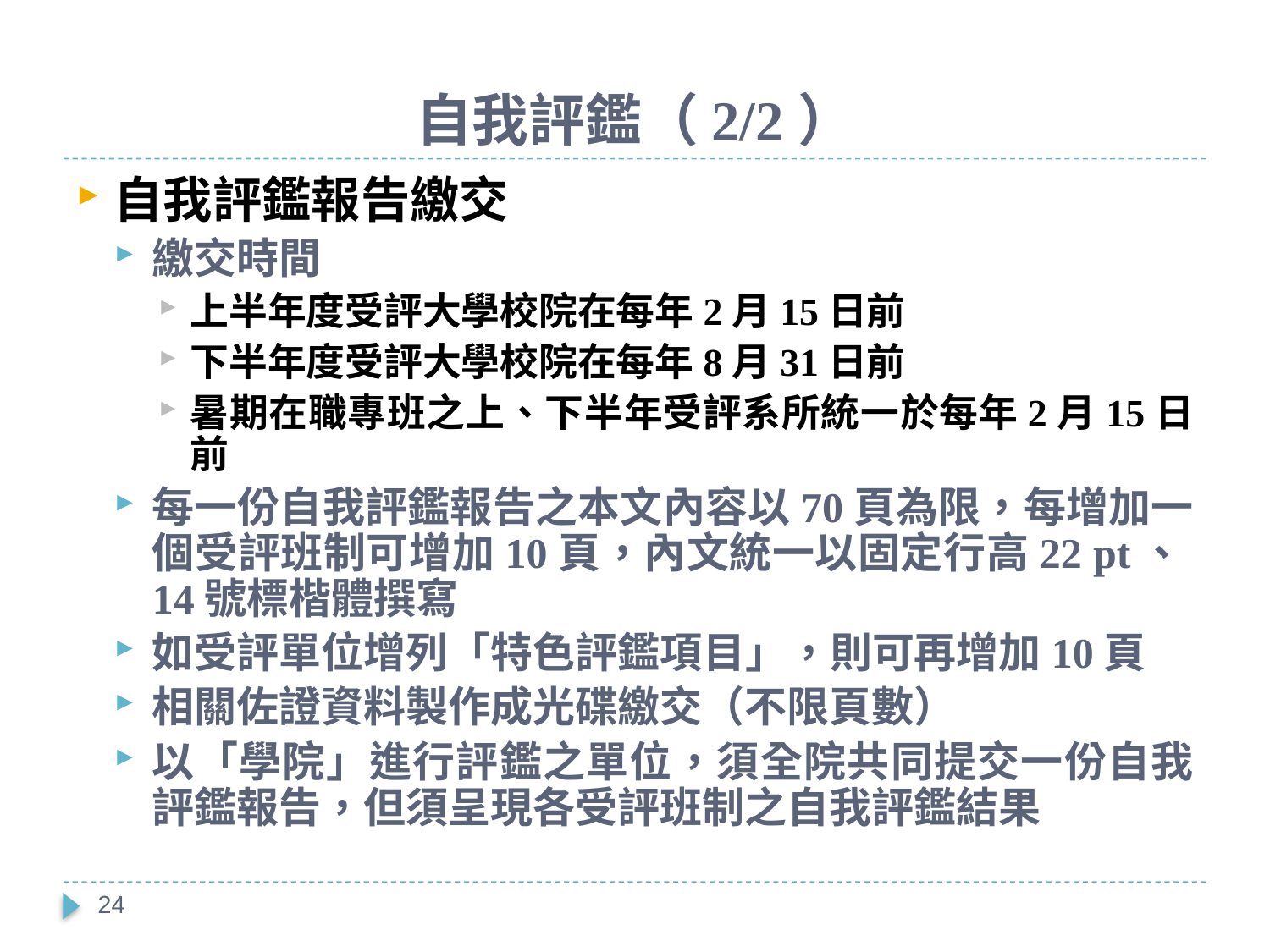

# 自我評鑑（2/2）
自我評鑑報告繳交
繳交時間
上半年度受評大學校院在每年2月15日前
下半年度受評大學校院在每年8月31日前
暑期在職專班之上、下半年受評系所統一於每年2月15日前
每一份自我評鑑報告之本文內容以70頁為限，每增加一個受評班制可增加10頁，內文統一以固定行高22 pt、14號標楷體撰寫
如受評單位增列「特色評鑑項目」，則可再增加10頁
相關佐證資料製作成光碟繳交（不限頁數）
以「學院」進行評鑑之單位，須全院共同提交一份自我評鑑報告，但須呈現各受評班制之自我評鑑結果
24